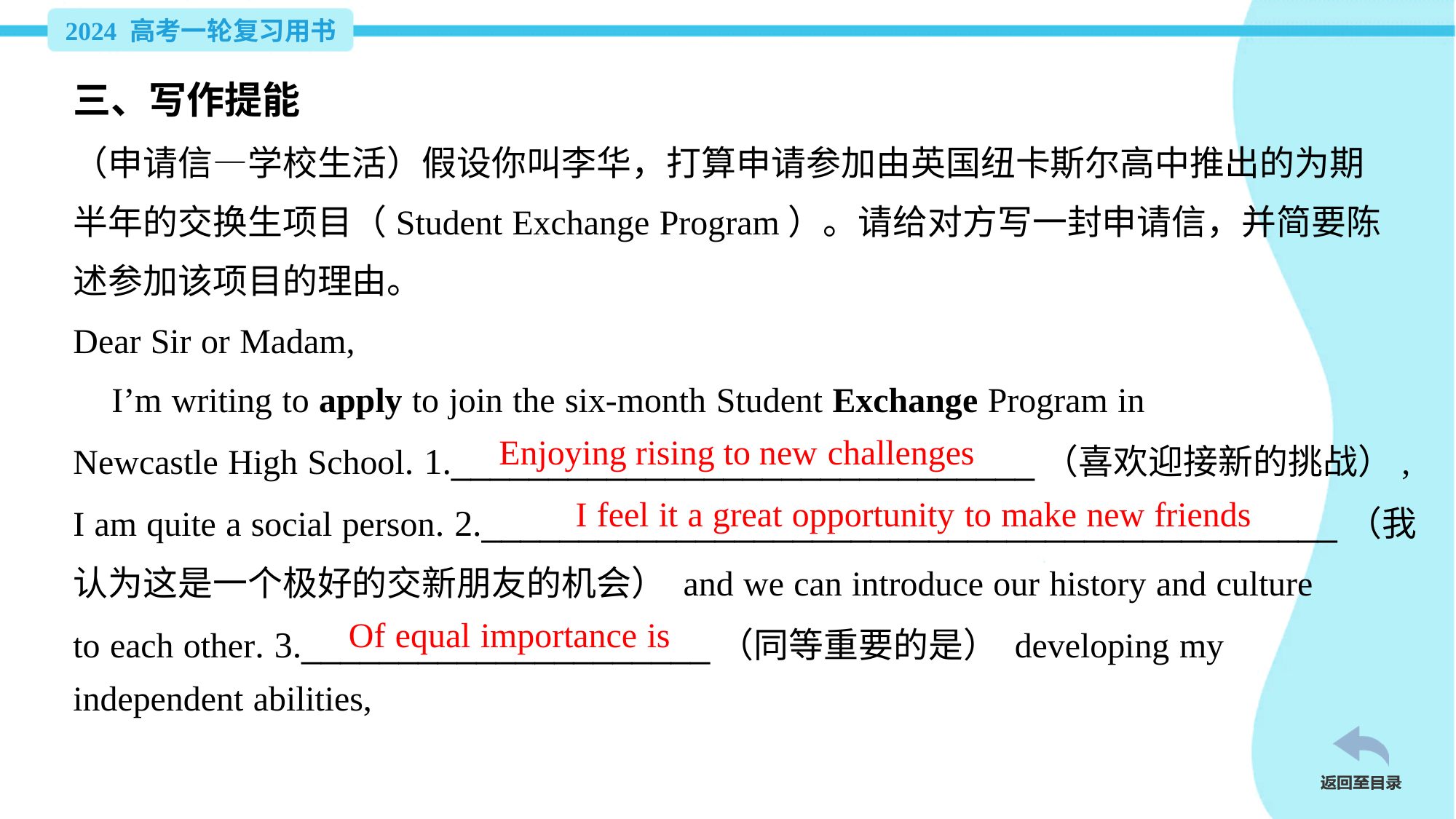

三、写作提能
（申请信—学校生活）假设你叫李华，打算申请参加由英国纽卡斯尔高中推出的为期
半年的交换生项目（Student Exchange Program）。请给对方写一封申请信，并简要陈
述参加该项目的理由。
Dear Sir or Madam,
    I’m writing to apply to join the six-month Student Exchange Program in
Newcastle High School. 1.______________________________（喜欢迎接新的挑战）,
I am quite a social person. 2.____________________________________________（我
认为这是一个极好的交新朋友的机会） and we can introduce our history and culture
to each other. 3._____________________（同等重要的是） developing my
independent abilities,
Enjoying rising to new challenges
I feel it a great opportunity to make new friends
Of equal importance is